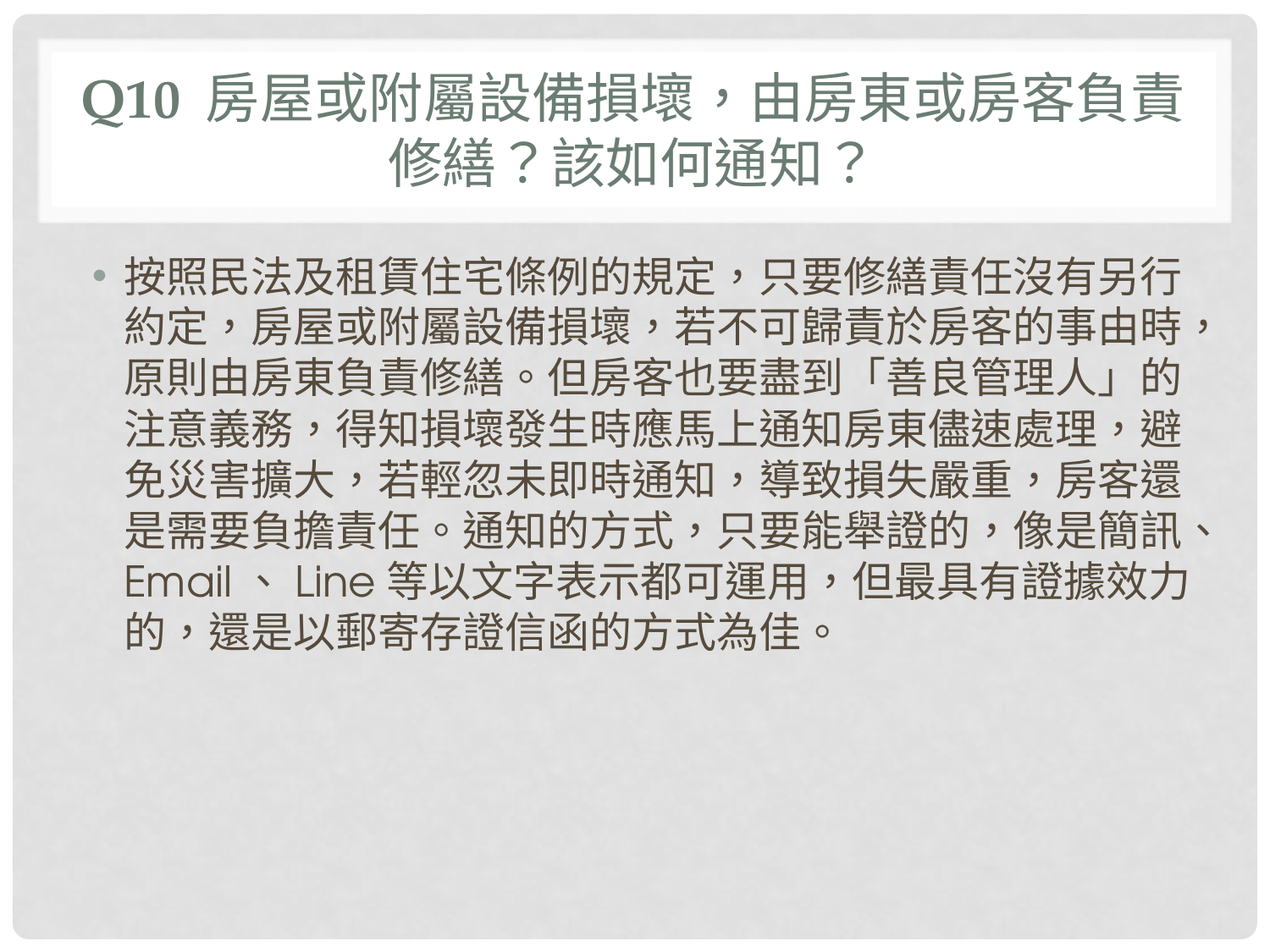

# q10 房屋或附屬設備損壞，由房東或房客負責修繕？該如何通知？
按照民法及租賃住宅條例的規定，只要修繕責任沒有另行約定，房屋或附屬設備損壞，若不可歸責於房客的事由時，原則由房東負責修繕。但房客也要盡到「善良管理人」的注意義務，得知損壞發生時應馬上通知房東儘速處理，避免災害擴大，若輕忽未即時通知，導致損失嚴重，房客還是需要負擔責任。通知的方式，只要能舉證的，像是簡訊、Email、Line等以文字表示都可運用，但最具有證據效力的，還是以郵寄存證信函的方式為佳。